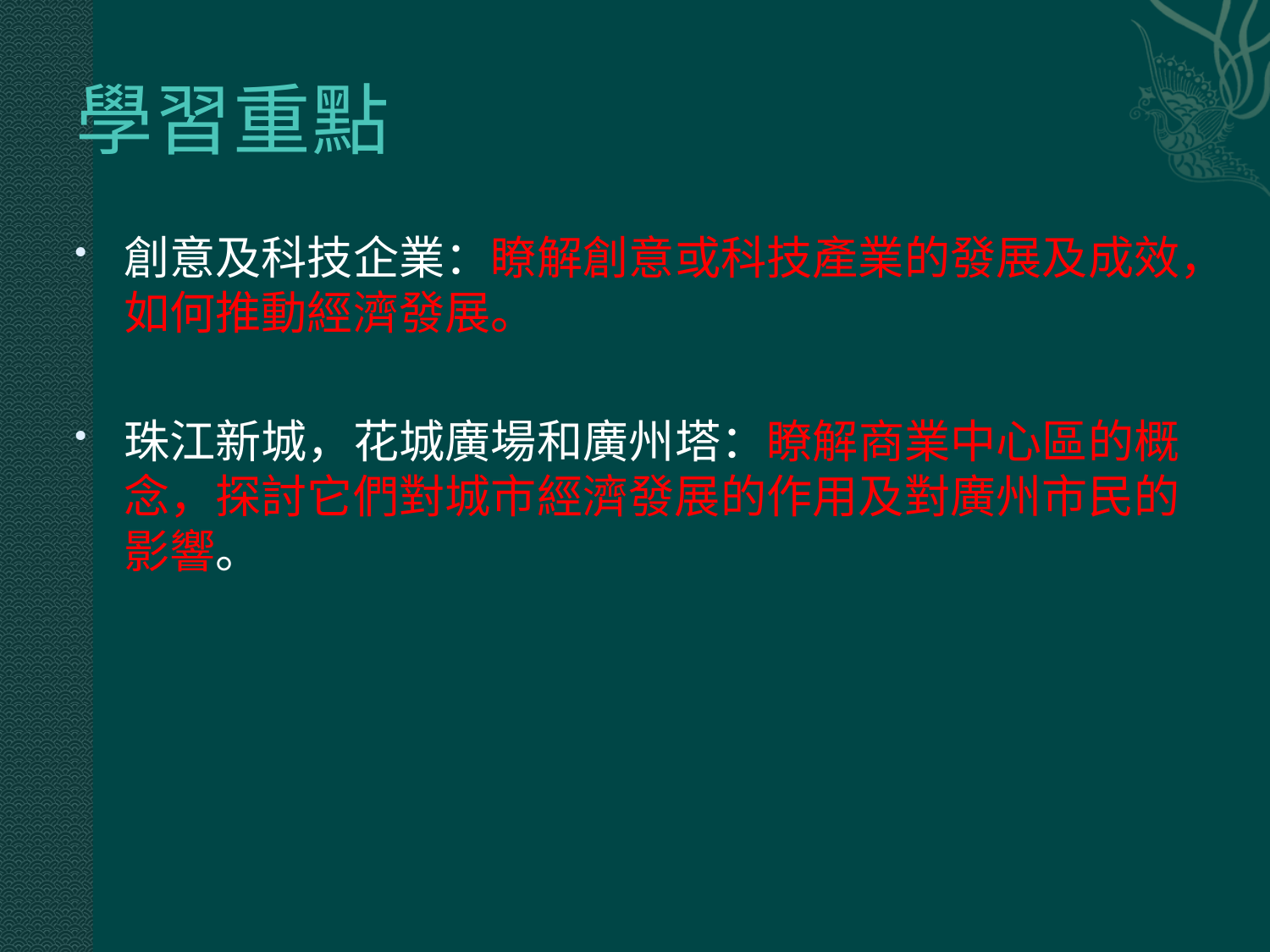

# 學習重點
創意及科技企業：瞭解創意或科技產業的發展及成效，如何推動經濟發展。

珠江新城，花城廣場和廣州塔：瞭解商業中心區的概念，探討它們對城市經濟發展的作用及對廣州市民的影響。